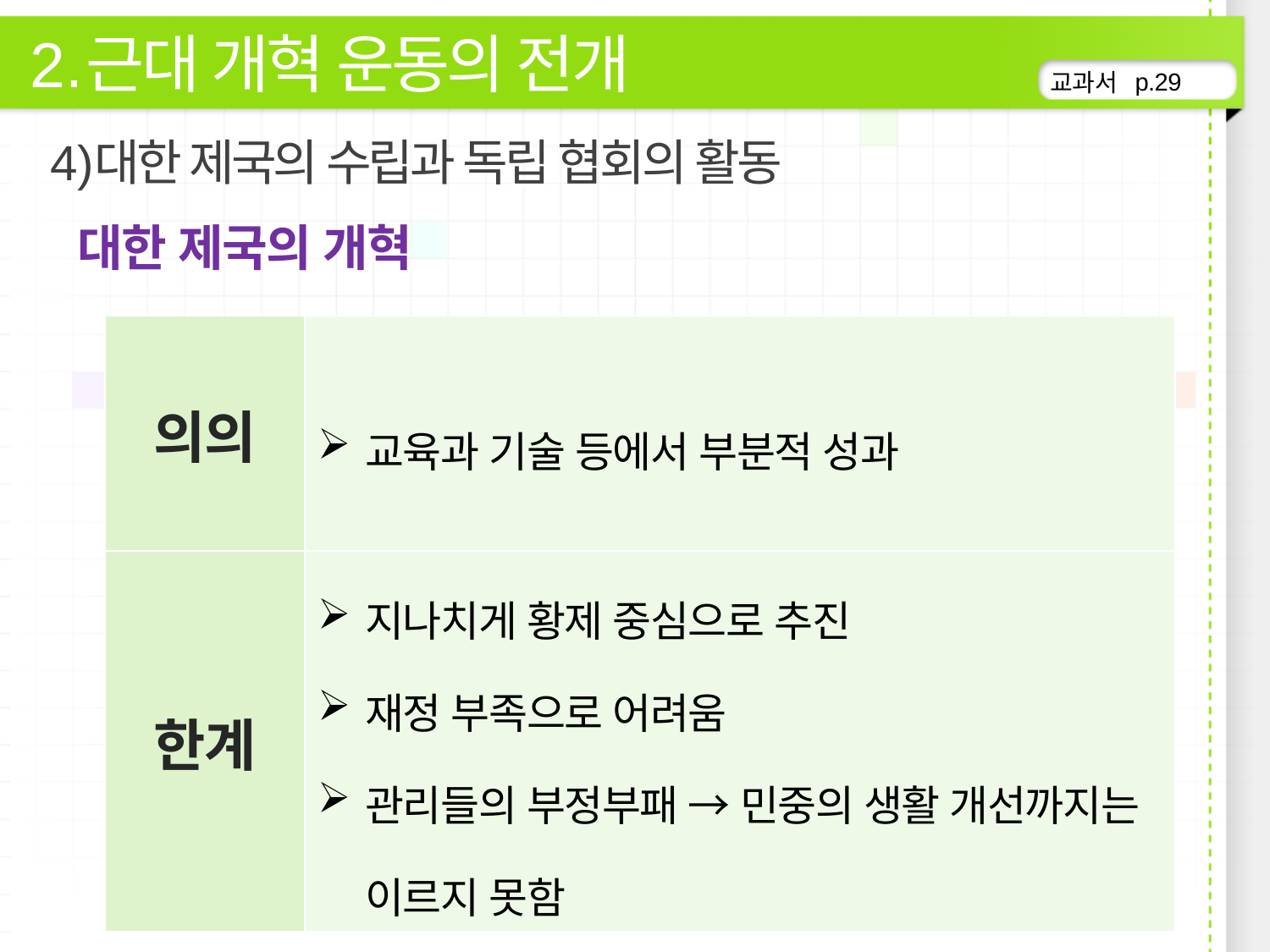

근대 개혁 운동의 전개
p.29
대한 제국의 수립과 독립 협회의 활동
대한 제국의 개혁
| 의의 | 교육과 기술 등에서 부분적 성과 |
| --- | --- |
| 한계 | 지나치게 황제 중심으로 추진 재정 부족으로 어려움 관리들의 부정부패 → 민중의 생활 개선까지는 이르지 못함 |